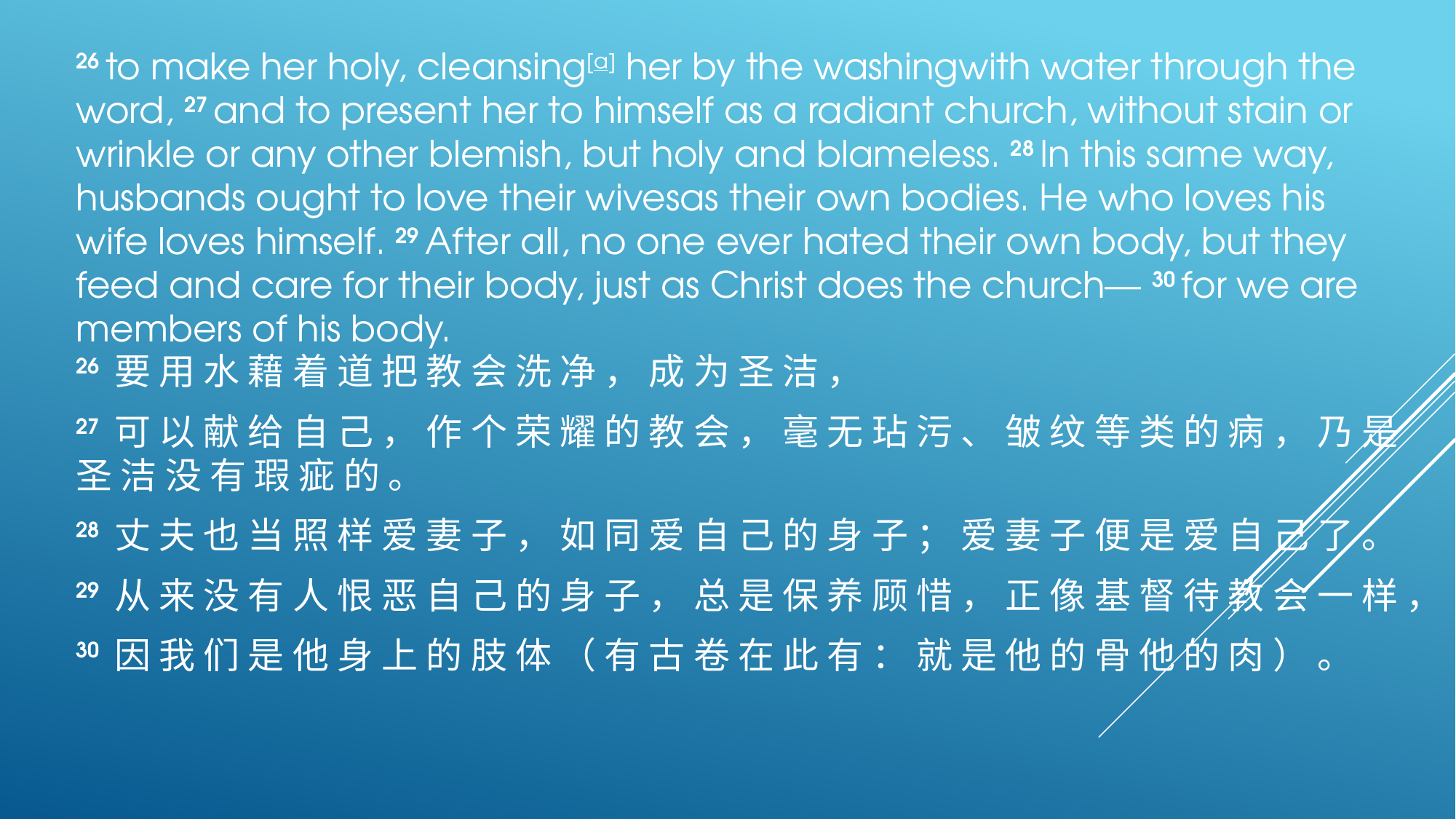

26 to make her holy, cleansing[a] her by the washingwith water through the word, 27 and to present her to himself as a radiant church, without stain or wrinkle or any other blemish, but holy and blameless. 28 In this same way, husbands ought to love their wivesas their own bodies. He who loves his wife loves himself. 29 After all, no one ever hated their own body, but they feed and care for their body, just as Christ does the church— 30 for we are members of his body.
26 要 用 水 藉 着 道 把 教 会 洗 净 ， 成 为 圣 洁 ，
27 可 以 献 给 自 己 ， 作 个 荣 耀 的 教 会 ， 毫 无 玷 污 、 皱 纹 等 类 的 病 ， 乃 是 圣 洁 没 有 瑕 疵 的 。
28 丈 夫 也 当 照 样 爱 妻 子 ， 如 同 爱 自 己 的 身 子 ； 爱 妻 子 便 是 爱 自 己 了 。
29 从 来 没 有 人 恨 恶 自 己 的 身 子 ， 总 是 保 养 顾 惜 ， 正 像 基 督 待 教 会 一 样 ，
30 因 我 们 是 他 身 上 的 肢 体 （ 有 古 卷 在 此 有 ： 就 是 他 的 骨 他 的 肉 ） 。